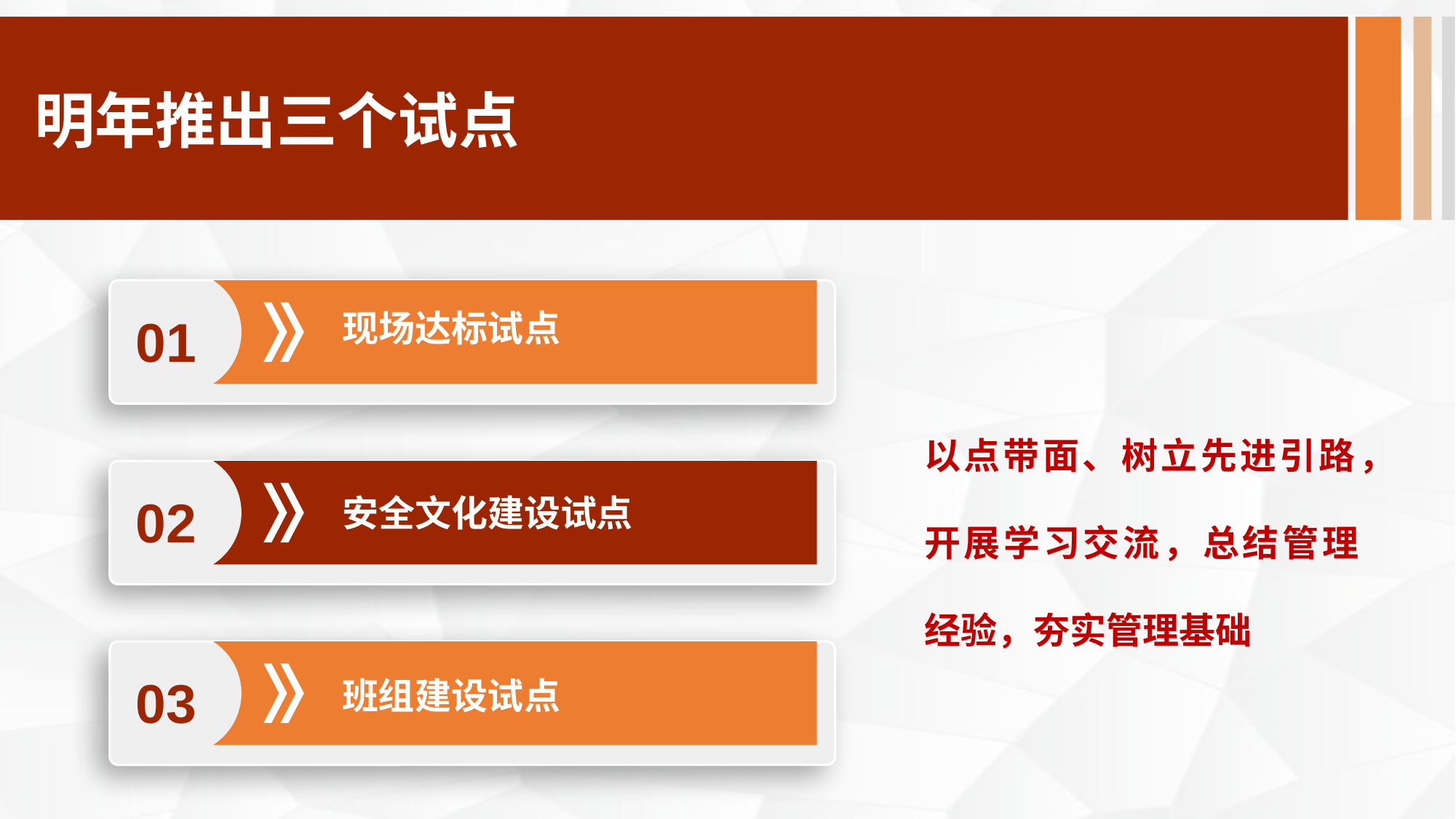

明年推出三个试点

01

现场达标试点
以点带面、树立先进引路，开展学习交流，总结管理经验，夯实管理基础

02

安全文化建设试点

03

班组建设试点